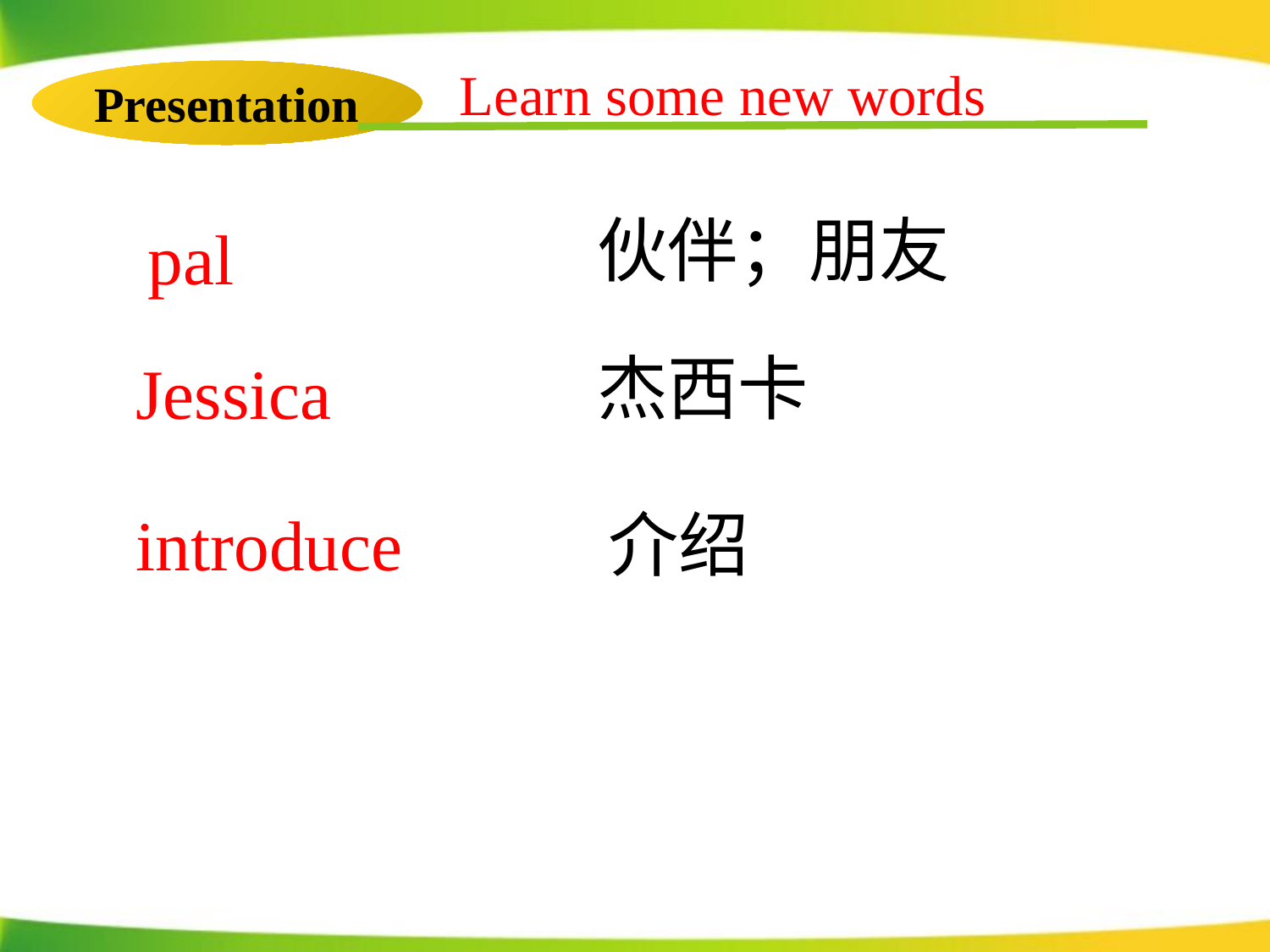

Learn some new words
Presentation
伙伴；朋友
pal
杰西卡
Jessica
introduce
介绍